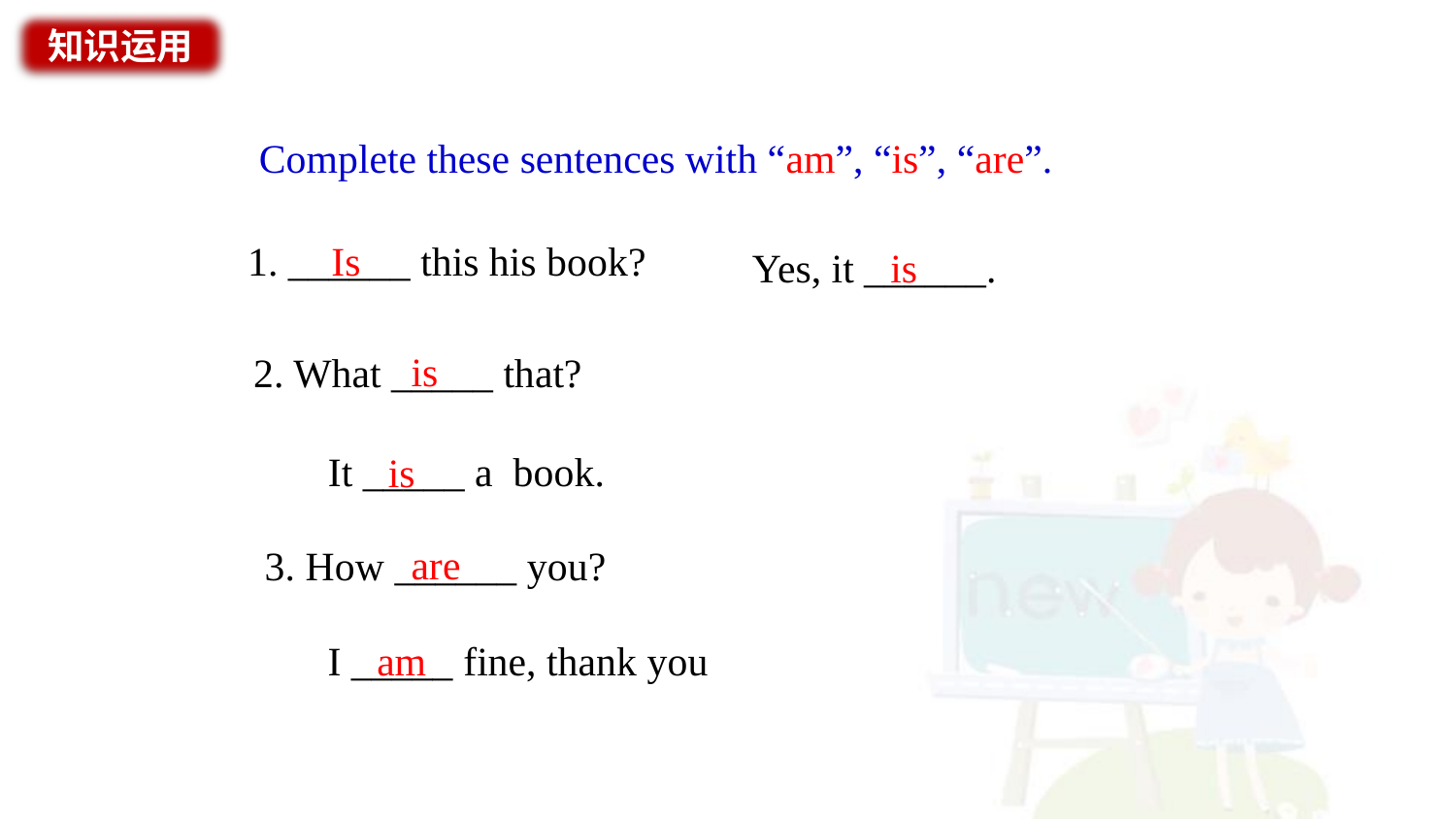

知识运用
Complete these sentences with “am”, “is”, “are”.
1. ______ this his book?
Is
Yes, it ______.
is
is
2. What _____ that?
It _____ a  book.
is
are
3. How ______ you?
I _____ fine, thank you
am